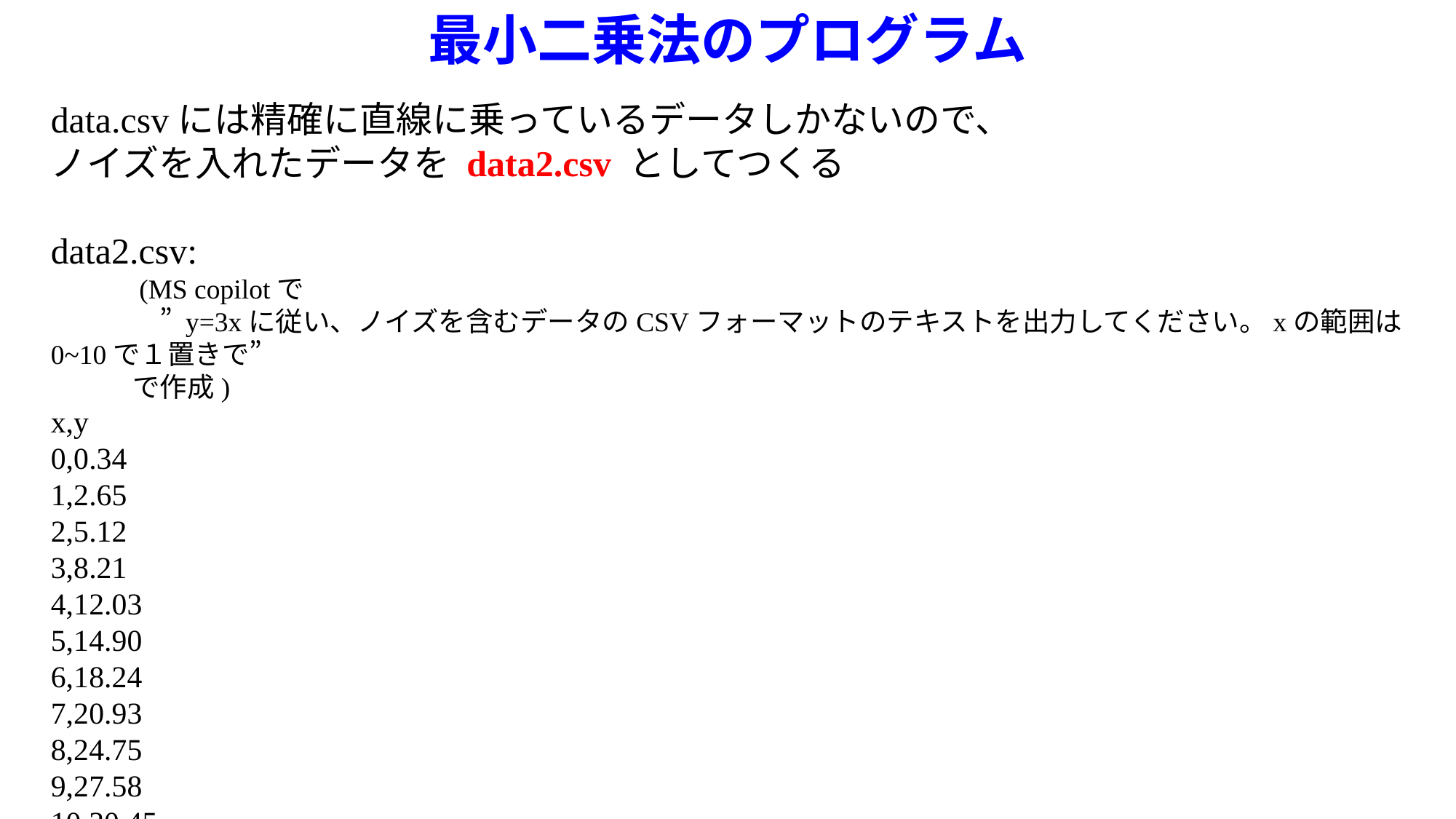

最小二乗法のプログラム
data.csvには精確に直線に乗っているデータしかないので、
ノイズを入れたデータを data2.csv としてつくる

data2.csv:
　　　(MS copilotで
　　　　” y=3xに従い、ノイズを含むデータのCSVフォーマットのテキストを出力してください。xの範囲は0~10で１置きで”
　　　で作成)
x,y
0,0.34
1,2.65
2,5.12
3,8.21
4,12.03
5,14.90
6,18.24
7,20.93
8,24.75
9,27.58
10,30.45